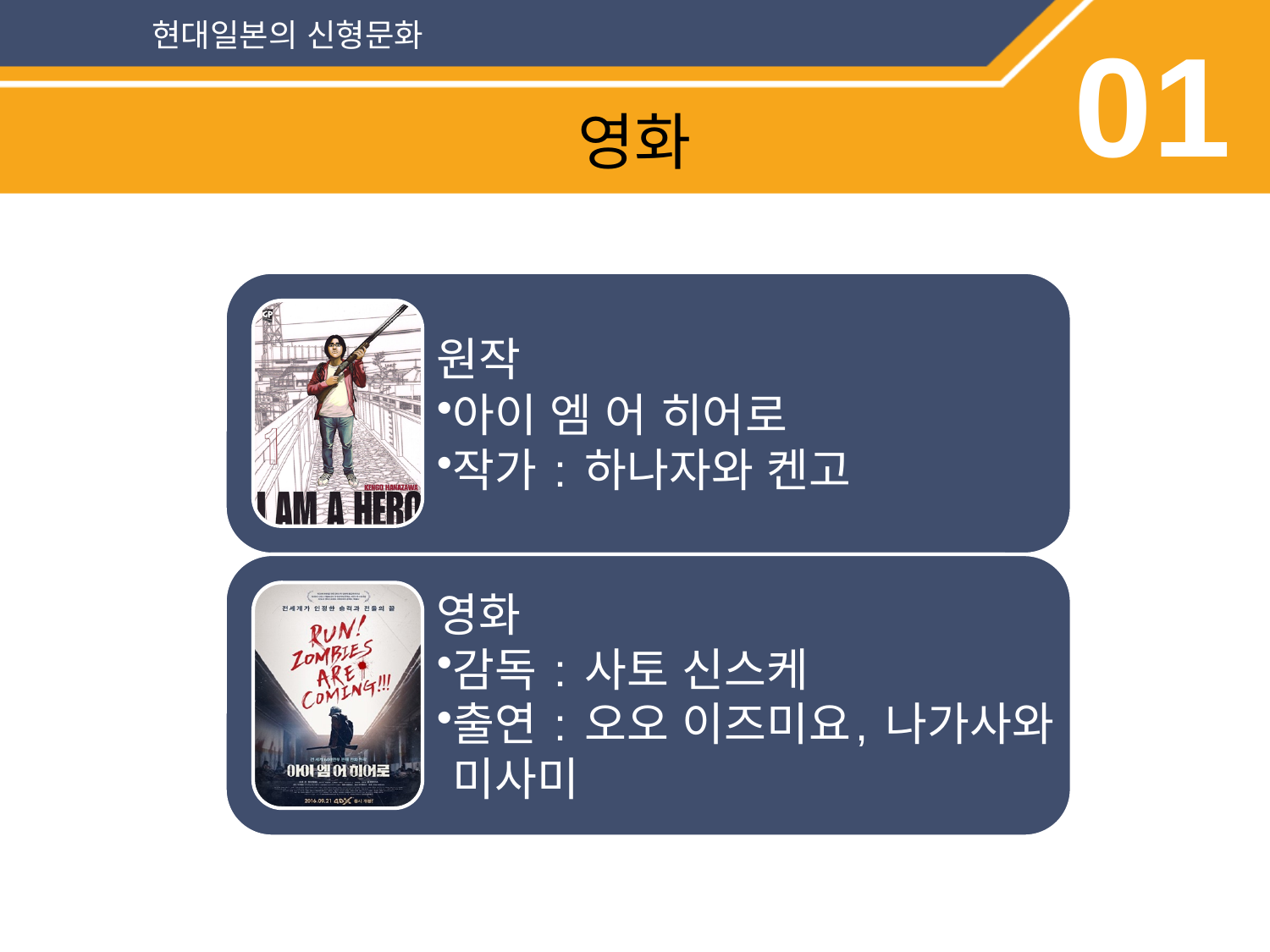

현대일본의 신형문화
01
영화

원작
아이 엠 어 히어로
작가 : 하나자와 켄고
영화
감독 : 사토 신스케
출연 : 오오 이즈미요, 나가사와 미사미